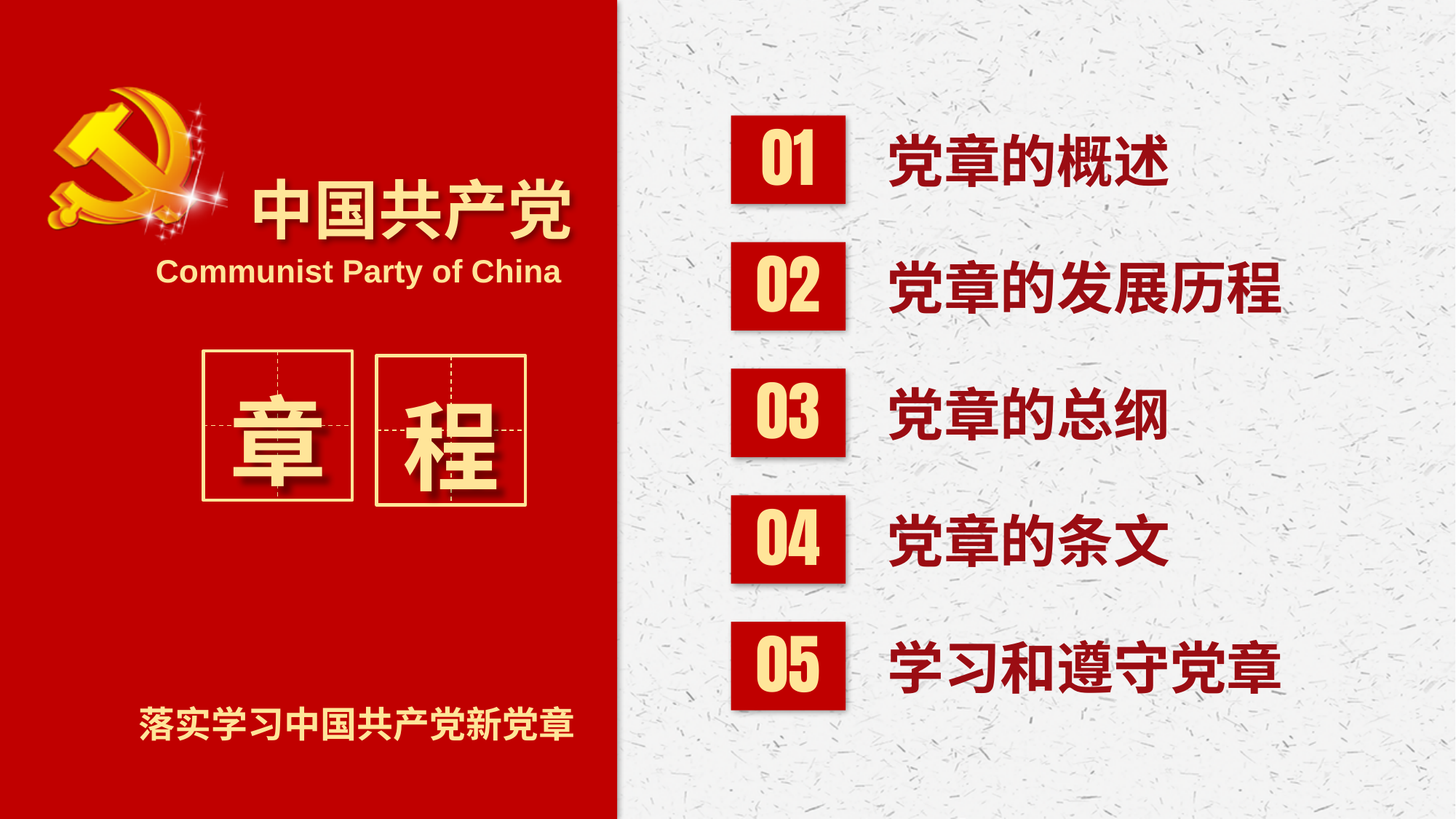

01
党章的概述
02
党章的发展历程
03
党章的总纲
04
党章的条文
05
学习和遵守党章